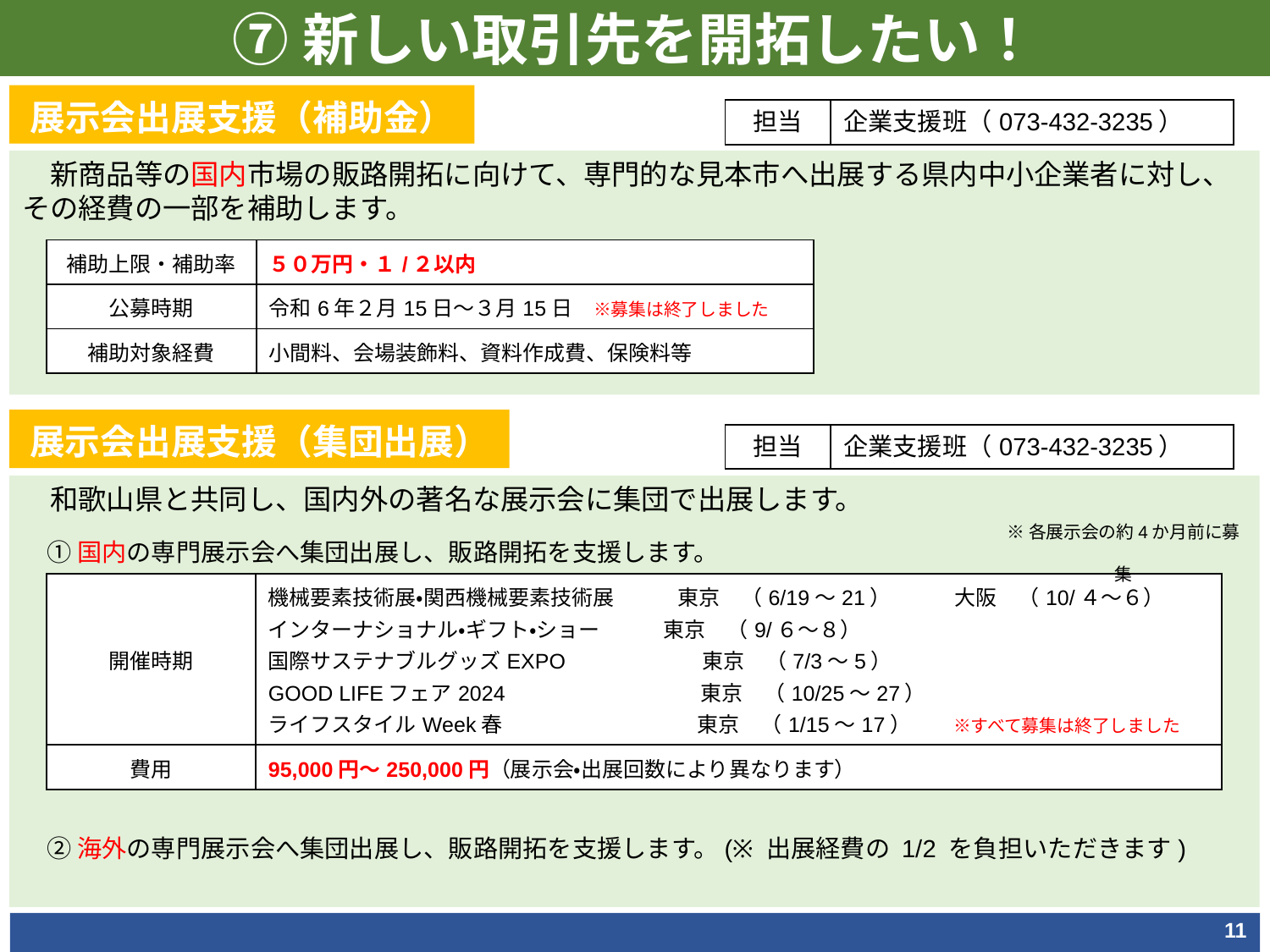

⑦新しい取引先を開拓したい！
展示会出展支援（補助金）
| 担当 | 企業支援班（073-432-3235） |
| --- | --- |
　新商品等の国内市場の販路開拓に向けて、専門的な見本市へ出展する県内中小企業者に対し、その経費の一部を補助します。

| 補助上限・補助率 | ５０万円・１/２以内 |
| --- | --- |
| 公募時期 | 令和6年２月15日～３月15日　※募集は終了しました |
| 補助対象経費 | 小間料、会場装飾料、資料作成費、保険料等 |
展示会出展支援（集団出展）
| 担当 | 企業支援班（073-432-3235） |
| --- | --- |
　和歌山県と共同し、国内外の著名な展示会に集団で出展します。

　① 国内の専門展示会へ集団出展し、販路開拓を支援します。

　② 海外の専門展示会へ集団出展し、販路開拓を支援します。(※ 出展経費の 1/2 を負担いただきます)
※各展示会の約4か月前に募集
| 開催時期 | 機械要素技術展・関西機械要素技術展　　　東京　（6/19～21）　　　大阪　（10/４～６） インターナショナル・ギフト・ショー　　　東京　（9/６～８）　　　 国際サステナブルグッズEXPO　　　　　　 東京　（7/3～5） GOOD LIFEフェア2024　　　　　　　　　東京　（10/25～27） ライフスタイルWeek春　　　　　　　　　 東京　（1/15～17）　　※すべて募集は終了しました |
| --- | --- |
| 費用 | 95,000円～250,000円（展示会・出展回数により異なります） |
11